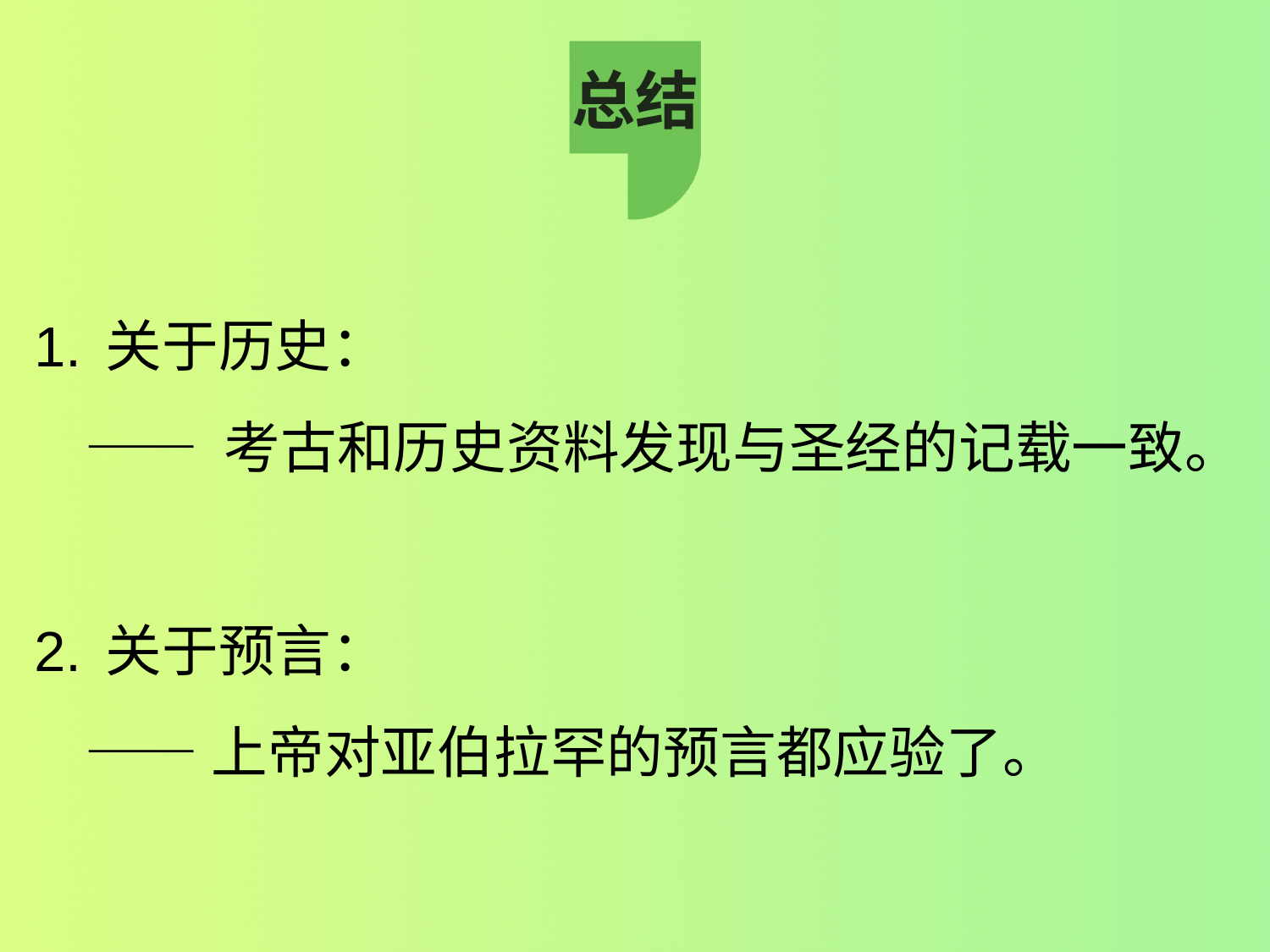

# 总结
关于历史：
    —— 考古和历史资料发现与圣经的记载一致。

关于预言：
    ——上帝对亚伯拉罕的预言都应验了。